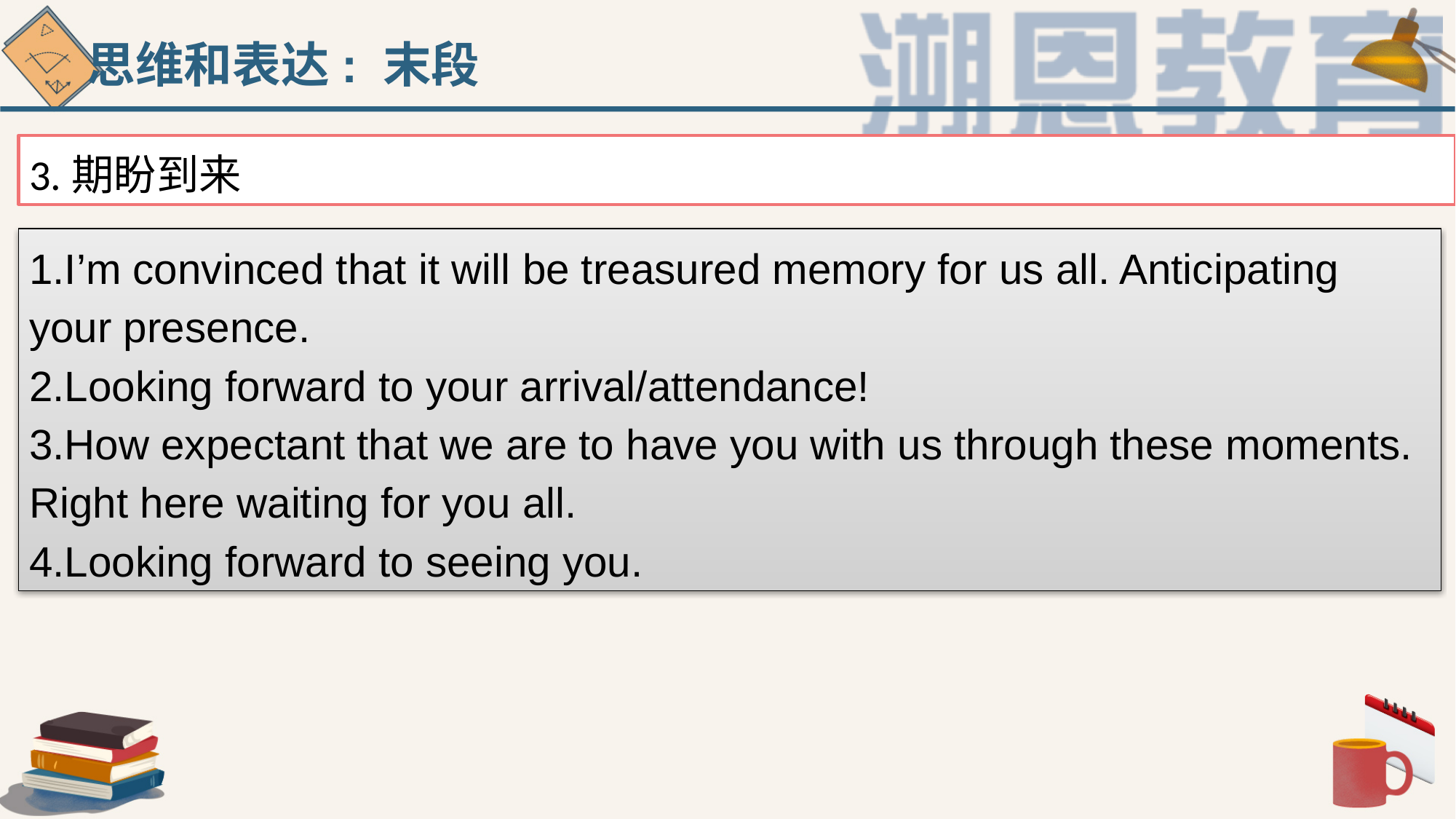

思维和表达: 末段

3.期盼到来
1.I’m convinced that it will be treasured memory for us all. Anticipating your presence.
2.Looking forward to your arrival/attendance!
3.How expectant that we are to have you with us through these moments. Right here waiting for you all.
4.Looking forward to seeing you.